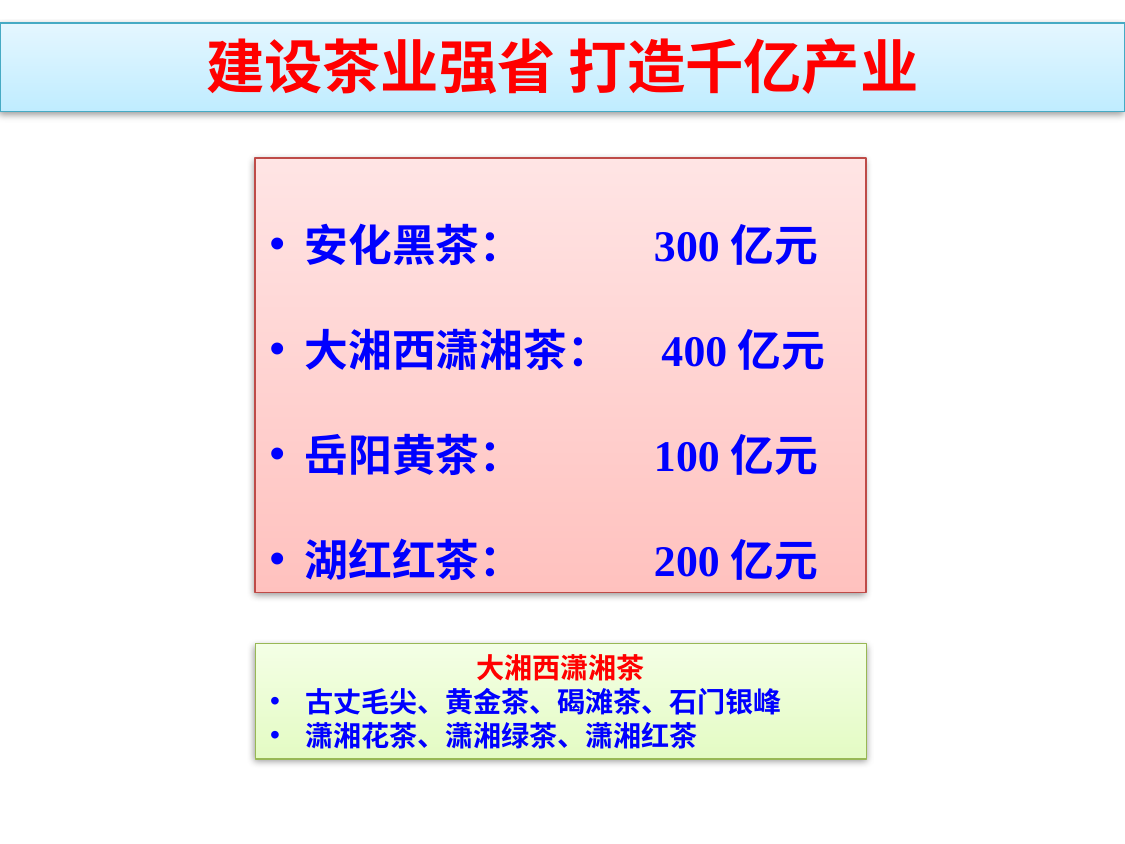

建设茶业强省 打造千亿产业
安化黑茶：            300亿元
大湘西潇湘茶：    400亿元
岳阳黄茶：            100亿元
湖红红茶：            200亿元
大湘西潇湘茶
古丈毛尖、黄金茶、碣滩茶、石门银峰
潇湘花茶、潇湘绿茶、潇湘红茶